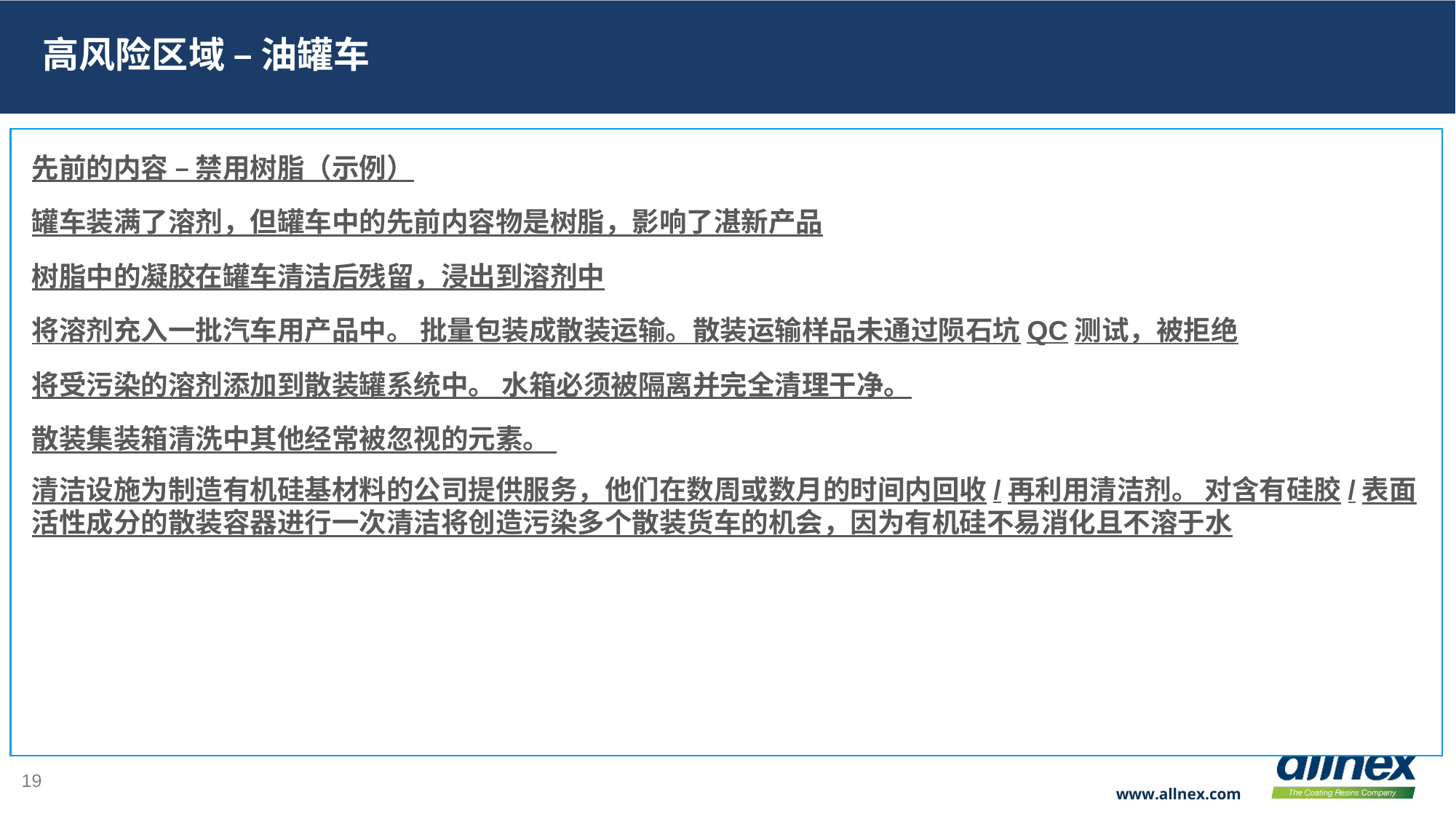

# 高风险区域 – 油罐车
先前的内容 – 禁用树脂（示例）
罐车装满了溶剂，但罐车中的先前内容物是树脂，影响了湛新产品
树脂中的凝胶在罐车清洁后残留，浸出到溶剂中
将溶剂充入一批汽车用产品中。 批量包装成散装运输。散装运输样品未通过陨石坑QC测试，被拒绝
将受污染的溶剂添加到散装罐系统中。 水箱必须被隔离并完全清理干净。
散装集装箱清洗中其他经常被忽视的元素。
清洁设施为制造有机硅基材料的公司提供服务，他们在数周或数月的时间内回收/再利用清洁剂。 对含有硅胶/表面活性成分的散装容器进行一次清洁将创造污染多个散装货车的机会，因为有机硅不易消化且不溶于水

19